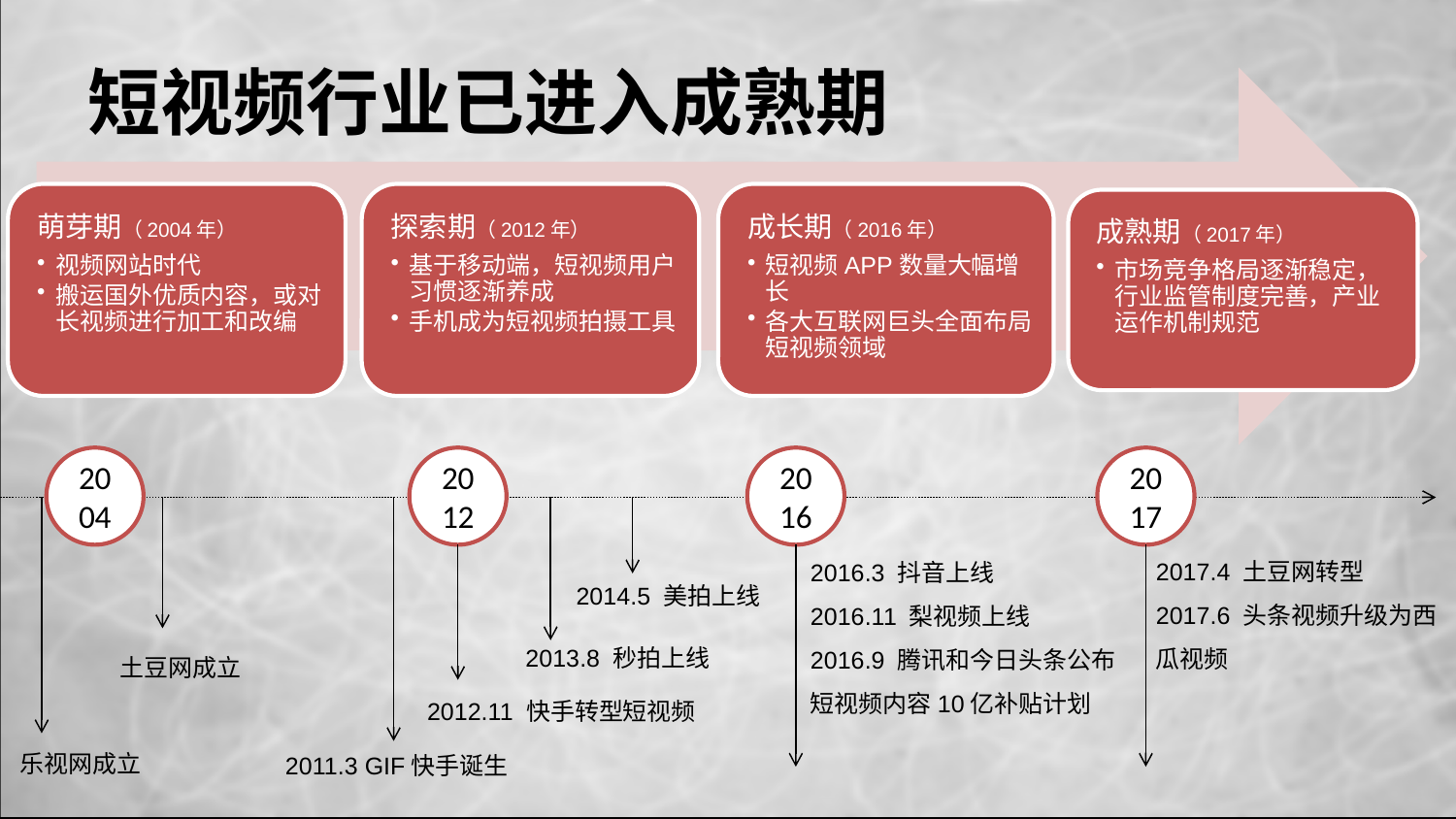

# 短视频行业已进入成熟期
萌芽期（2004年）
视频网站时代
搬运国外优质内容，或对长视频进行加工和改编
探索期（2012年）
基于移动端，短视频用户习惯逐渐养成
手机成为短视频拍摄工具
成长期（2016年）
短视频APP数量大幅增长
各大互联网巨头全面布局短视频领域
成熟期（2017年）
市场竞争格局逐渐稳定，行业监管制度完善，产业运作机制规范
2004
2012
2016
2017
2017.4 土豆网转型
2017.6 头条视频升级为西瓜视频
2016.3 抖音上线
2016.11 梨视频上线
2016.9 腾讯和今日头条公布短视频内容10亿补贴计划
2014.5 美拍上线
土豆网成立
2013.8 秒拍上线
2012.11 快手转型短视频
乐视网成立
2011.3 GIF快手诞生